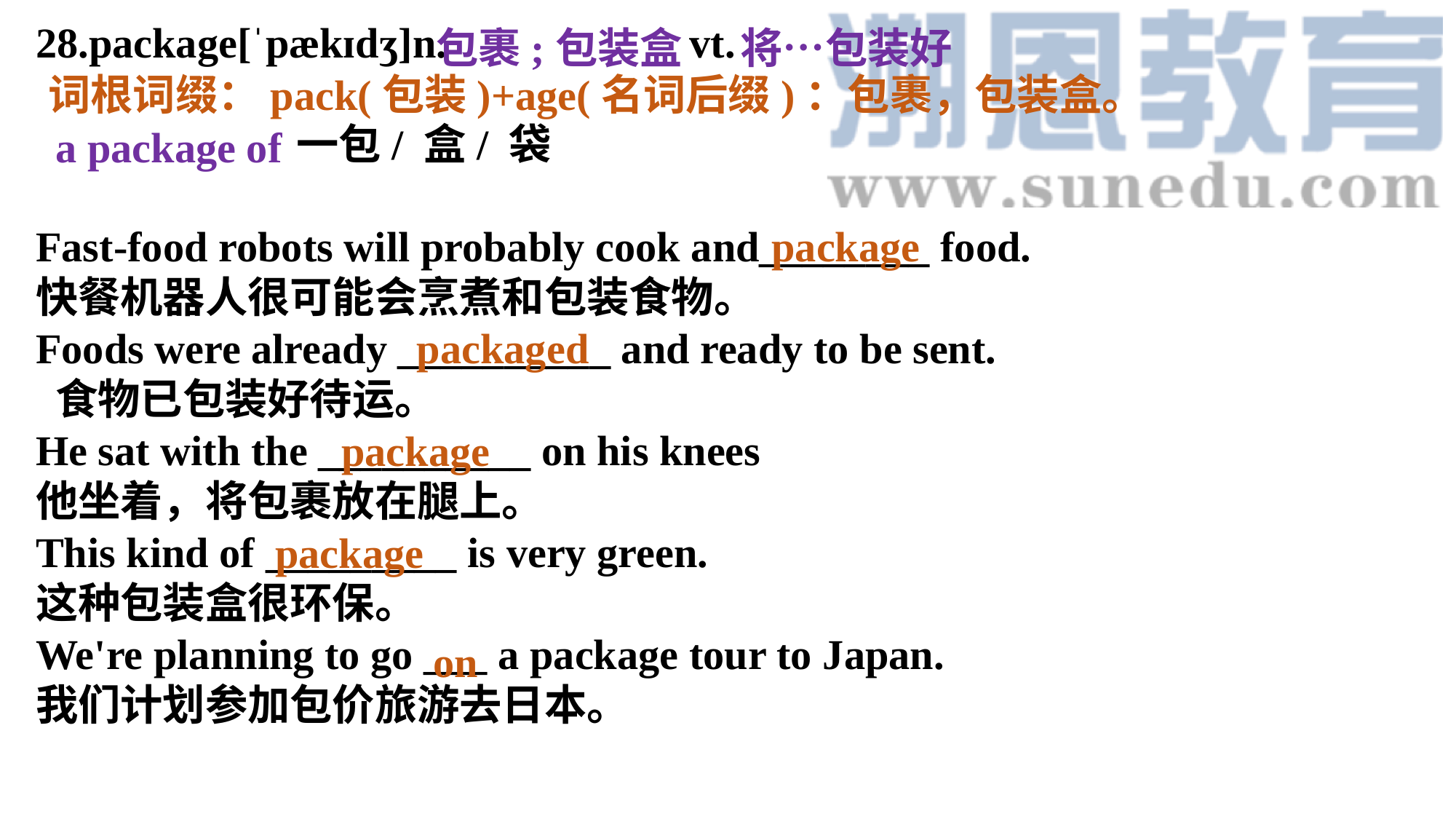

28.package[ˈpækɪdʒ]n.                       vt.

                          一包/ 盒/ 袋

Fast-food robots will probably cook and________ food.
快餐机器人很可能会烹煮和包装食物。
Foods were already __________ and ready to be sent.
 食物已包装好待运。
He sat with the __________ on his knees
他坐着，将包裹放在腿上。
This kind of _________ is very green.
这种包装盒很环保。
We're planning to go ___ a package tour to Japan.
我们计划参加包价旅游去日本。

包裹;包装盒
将…包装好
词根词缀：pack(包装)+age(名词后缀)：包裹，包装盒。
a package of
package
packaged
package
package
on